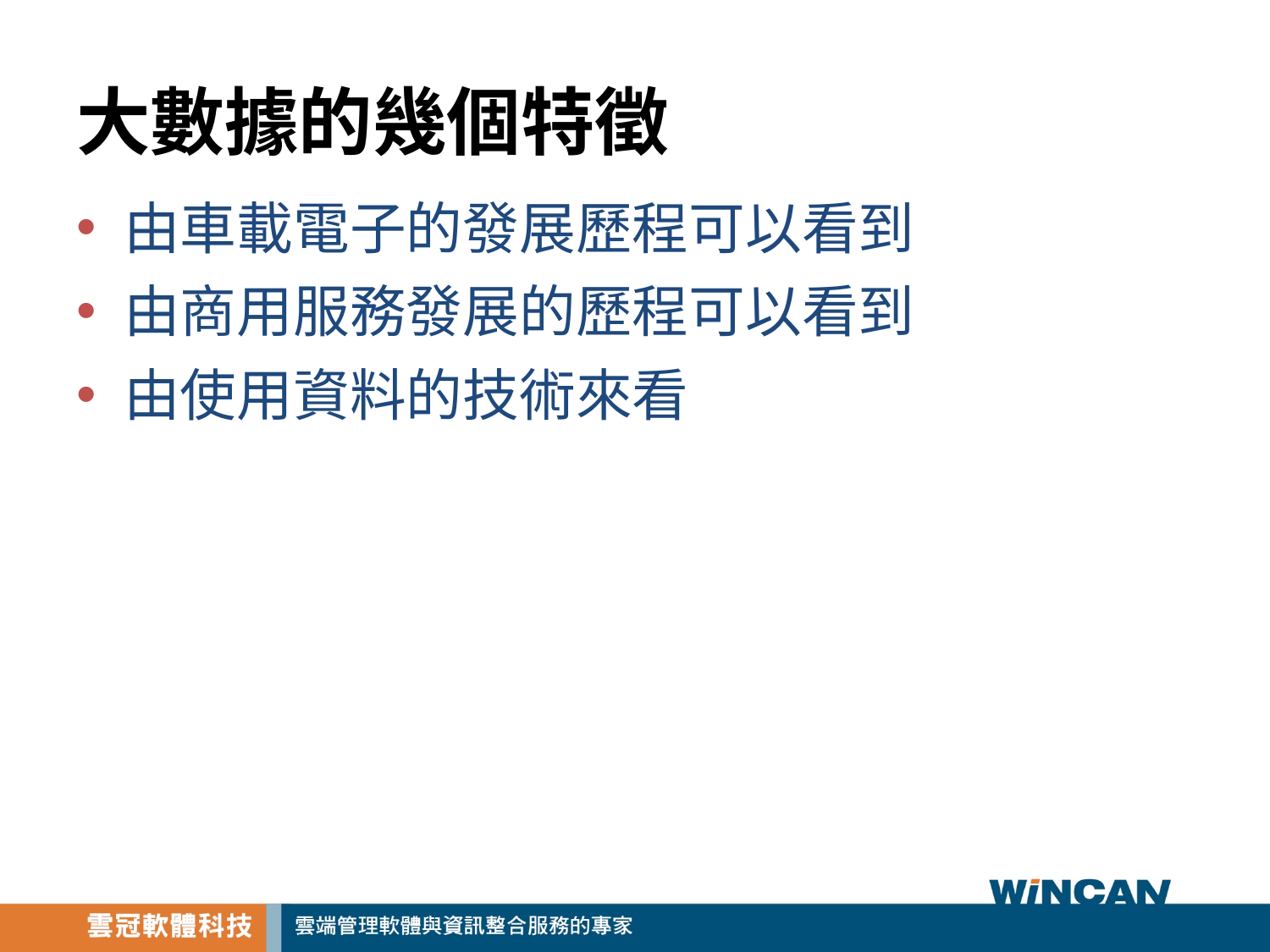

# 大數據的幾個特徵
由車載電子的發展歷程可以看到
由商用服務發展的歷程可以看到
由使用資料的技術來看